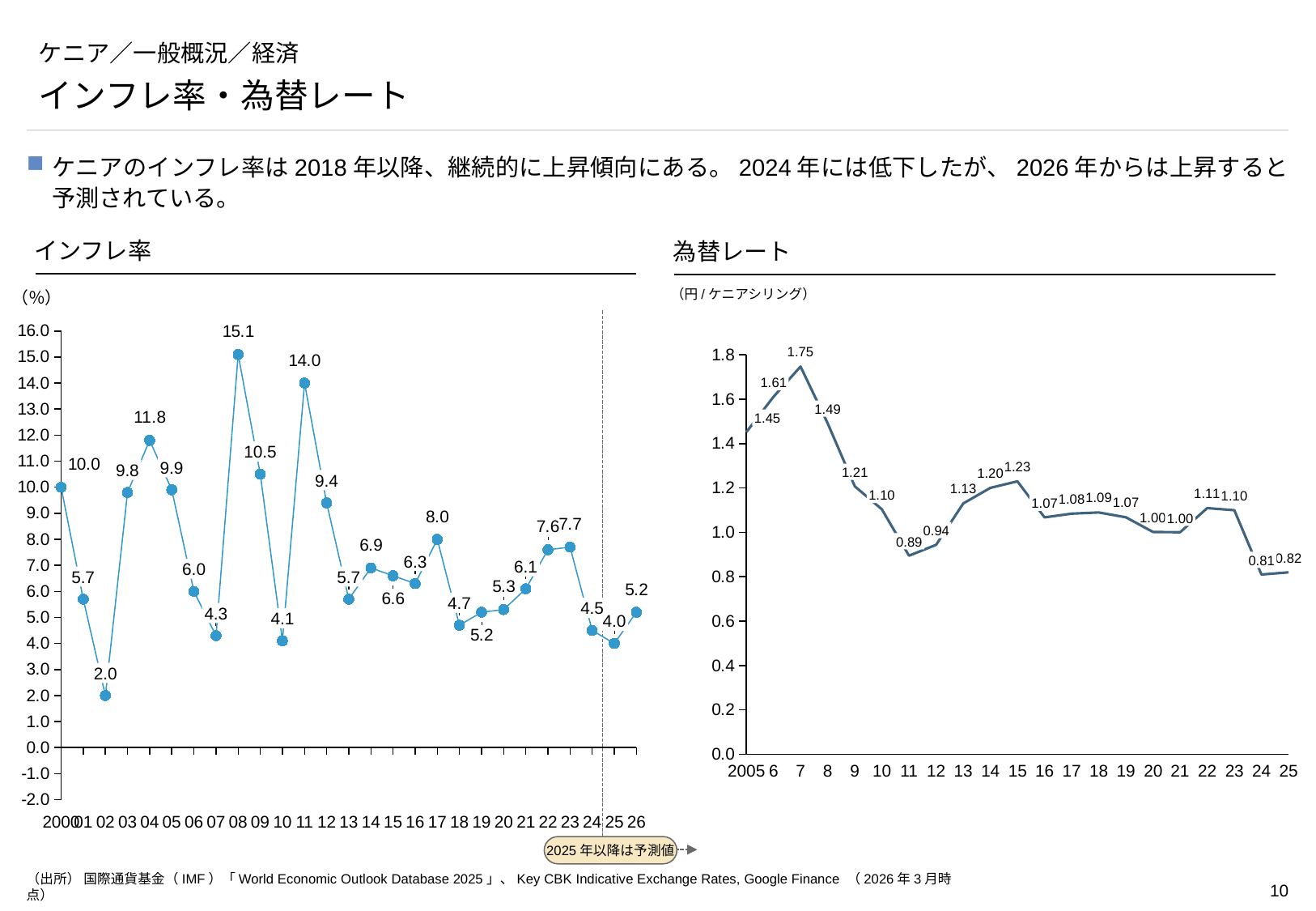

# ケニア／一般概況／経済
インフレ率・為替レート
ケニアのインフレ率は2018年以降、継続的に上昇傾向にある。2024年には低下したが、2026年からは上昇すると予測されている。
インフレ率
為替レート
（円/ケニアシリング）
（％）

### Chart

| Category |  |
|---|---|
2025年以降は予測値

### Chart

| Category |  |
|---|---|
1.61
1.49
1.45
10.5
9.9
9.8
1.21
9.4
1.10
1.07
1.00
0.94
0.89
6.3
0.81
6.1
6.0
5.7
5.7
4.7
4.5
4.3
4.1
4.0
2.0
2005
6
7
8
9
10
11
12
13
14
15
16
17
18
19
20
21
22
23
24
25
2000
01
02
03
04
05
06
07
08
09
10
11
12
13
14
15
16
17
18
19
20
21
22
23
24
25
26
（出所） 国際通貨基金（IMF）「World Economic Outlook Database 2025」、Key CBK Indicative Exchange Rates, Google Finance （2026年3月時点）